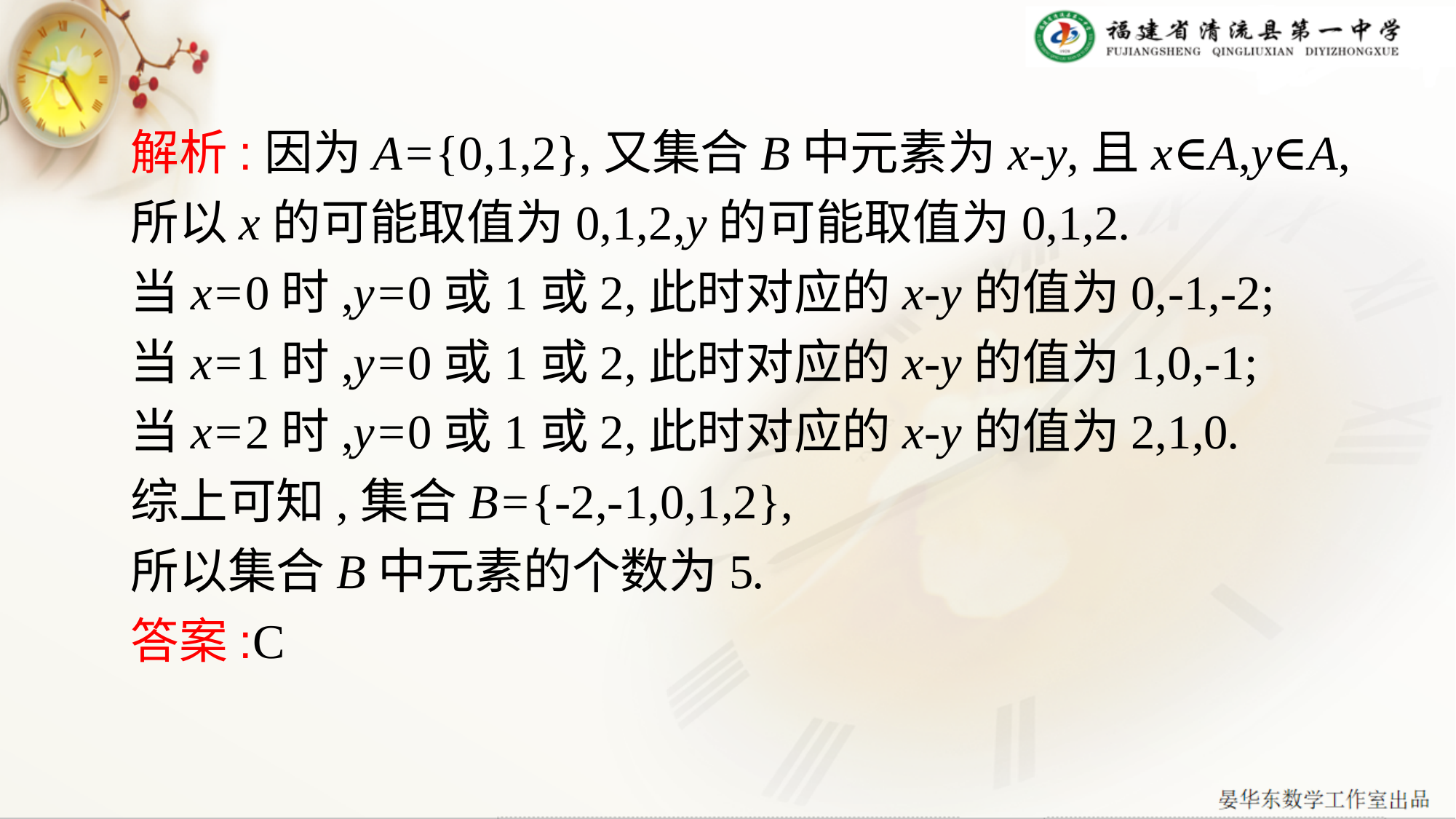

解析:因为A={0,1,2},又集合B中元素为x-y,且x∈A,y∈A,
所以x的可能取值为0,1,2,y的可能取值为0,1,2.
当x=0时,y=0或1或2,此时对应的x-y的值为0,-1,-2;
当x=1时,y=0或1或2,此时对应的x-y的值为1,0,-1;
当x=2时,y=0或1或2,此时对应的x-y的值为2,1,0.
综上可知,集合B={-2,-1,0,1,2},
所以集合B中元素的个数为5.
答案:C